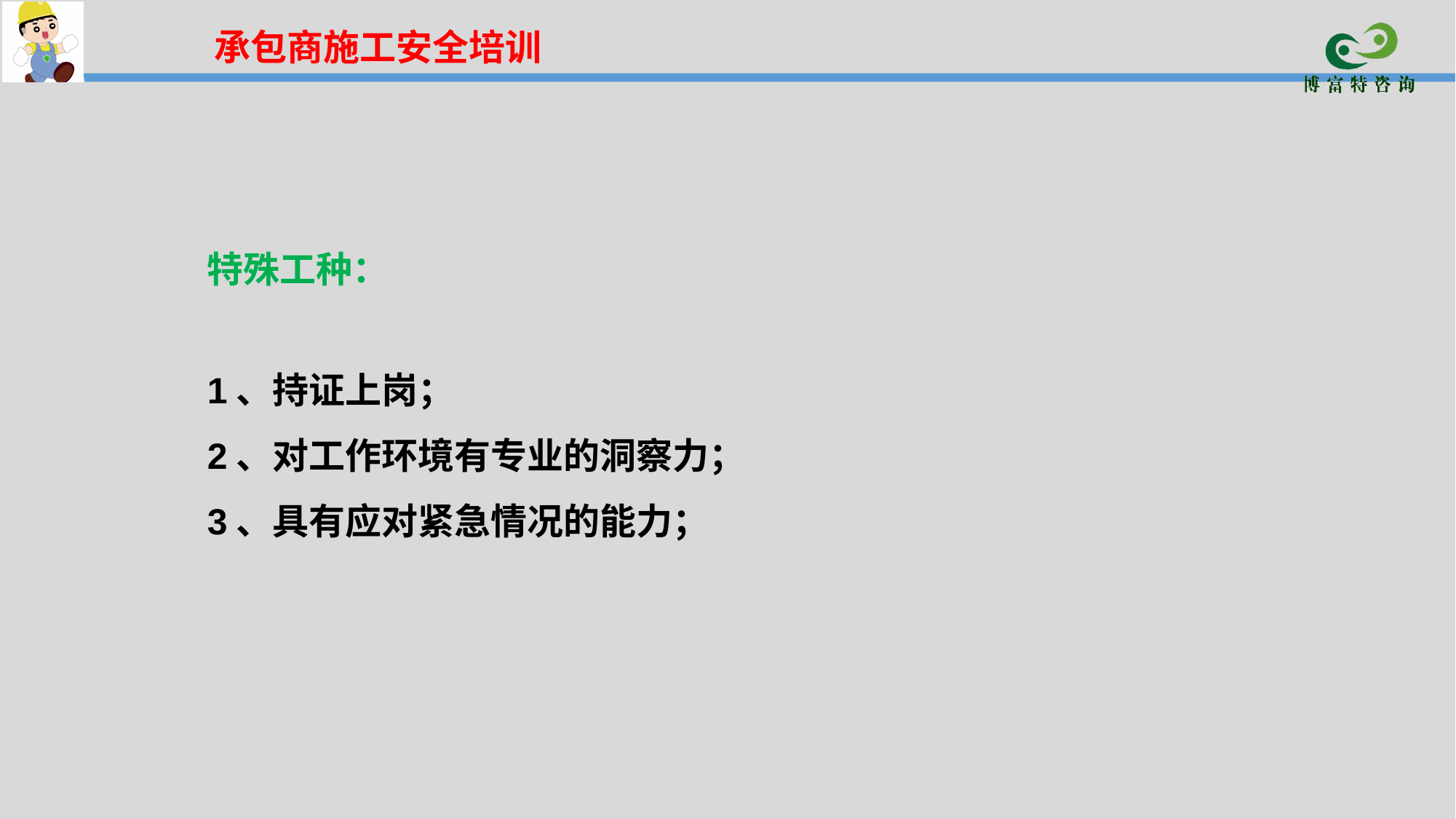

承包商施工安全培训
特殊工种：
1、持证上岗；
2、对工作环境有专业的洞察力；
3、具有应对紧急情况的能力；